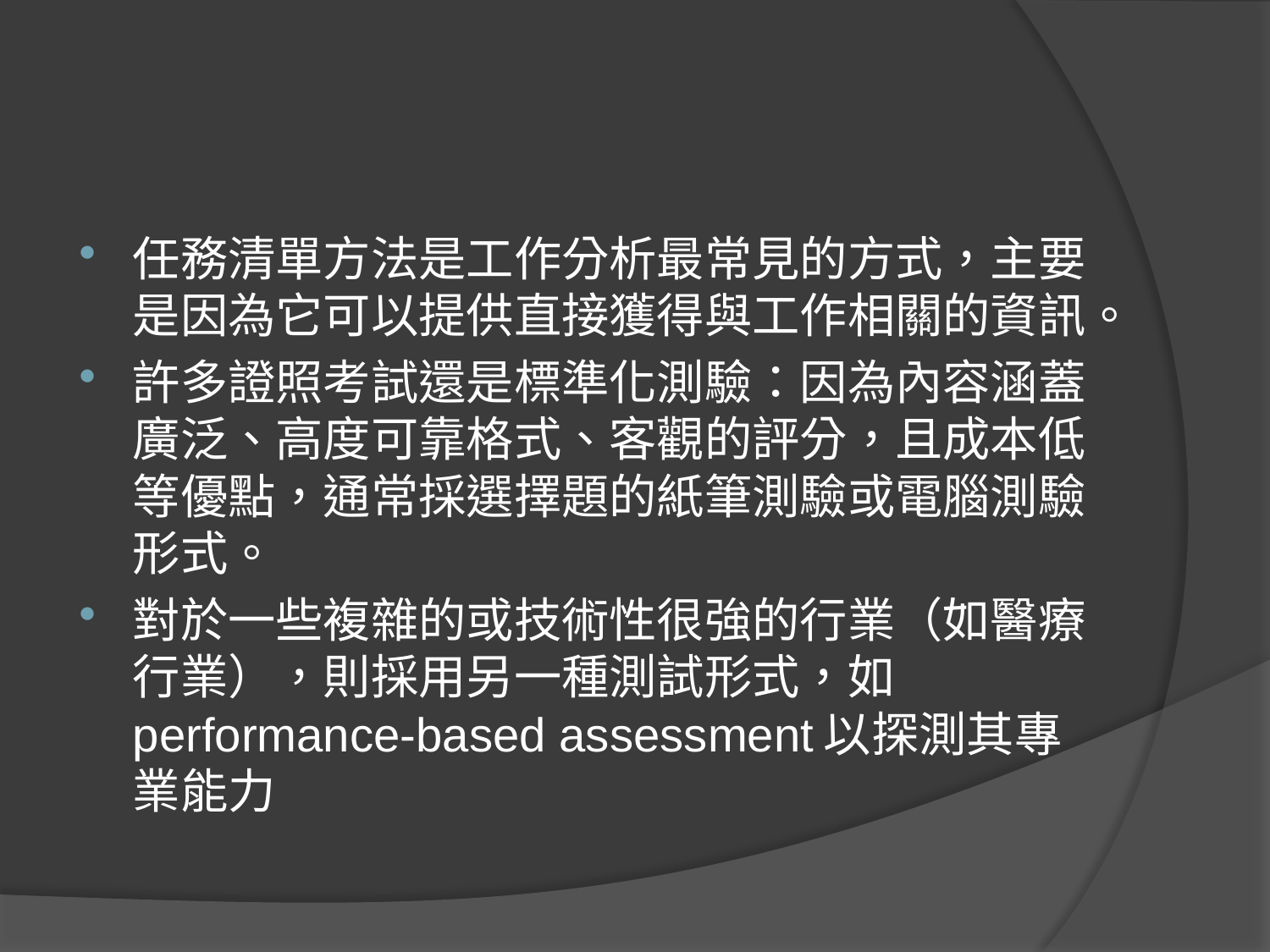

#
任務清單方法是工作分析最常見的方式，主要是因為它可以提供直接獲得與工作相關的資訊。
許多證照考試還是標準化測驗：因為內容涵蓋廣泛、高度可靠格式、客觀的評分，且成本低等優點，通常採選擇題的紙筆測驗或電腦測驗形式。
對於一些複雜的或技術性很強的行業（如醫療行業），則採用另一種測試形式，如performance-based assessment以探測其專業能力